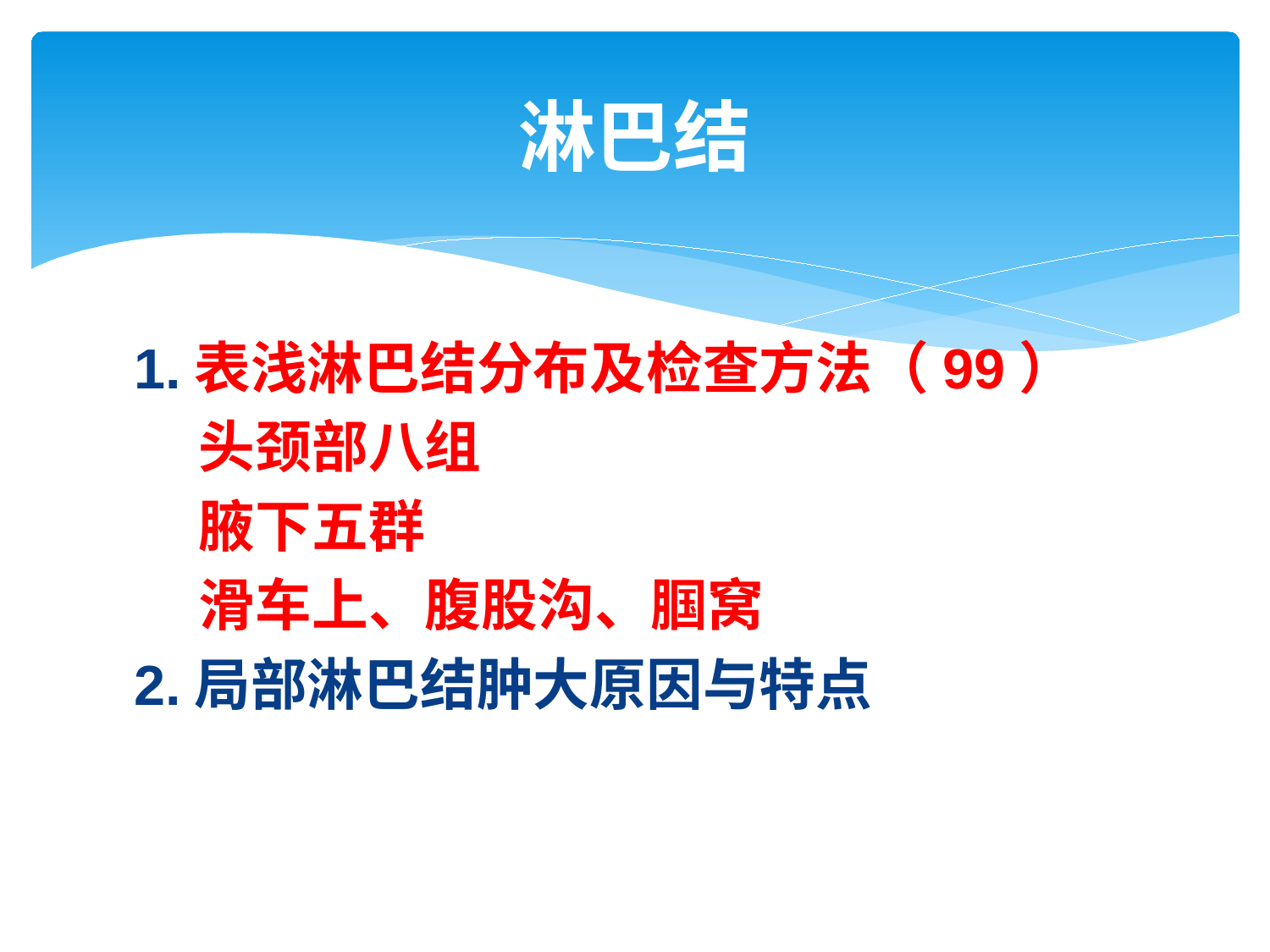

# 淋巴结
1.表浅淋巴结分布及检查方法（99）
    头颈部八组
    腋下五群
    滑车上、腹股沟、腘窝
2.局部淋巴结肿大原因与特点